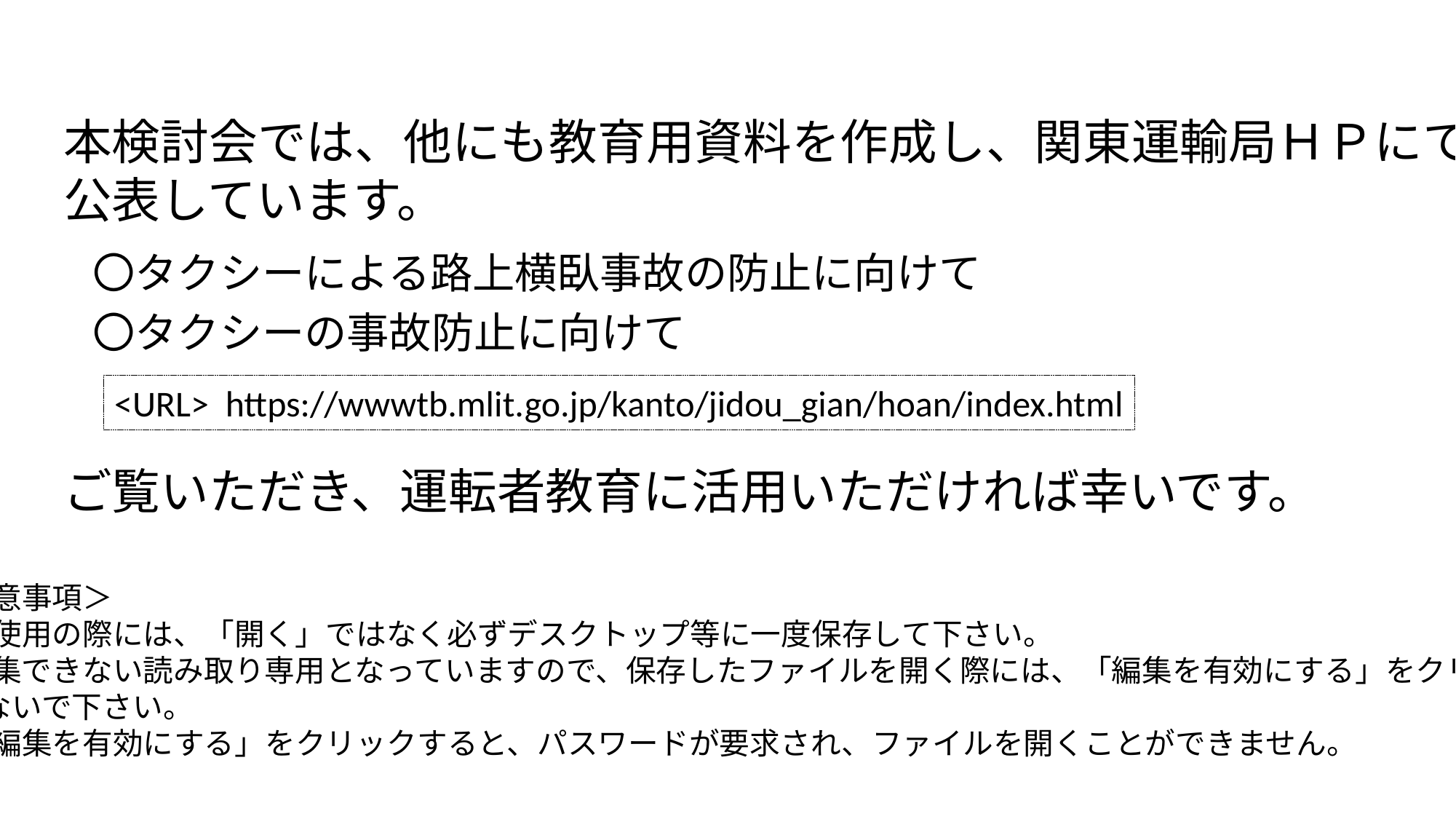

本検討会では、他にも教育用資料を作成し、関東運輸局ＨＰにて
公表しています。
  〇タクシーによる路上横臥事故の防止に向けて
  〇タクシーの事故防止に向けて

ご覧いただき、運転者教育に活用いただければ幸いです。
<URL>  https://wwwtb.mlit.go.jp/kanto/jidou_gian/hoan/index.html
＜注意事項＞
・ご使用の際には、「開く」ではなく必ずデスクトップ等に一度保存して下さい。
・編集できない読み取り専用となっていますので、保存したファイルを開く際には、「編集を有効にする」をクリック
  しないで下さい。
・「編集を有効にする」をクリックすると、パスワードが要求され、ファイルを開くことができません。